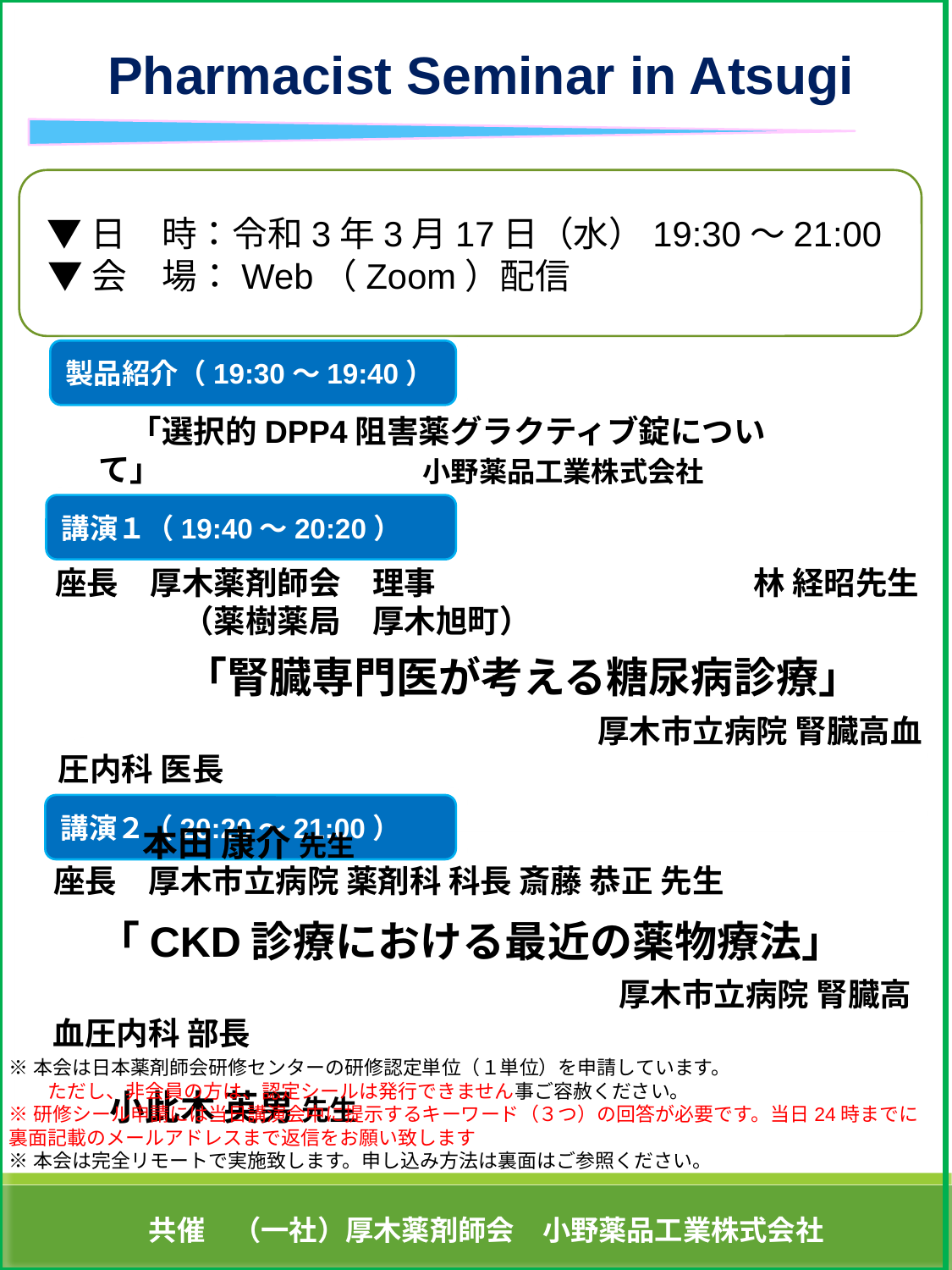

Pharmacist Seminar in Atsugi

 ▼日　時：令和3年3月17日（水）19:30～21:00
 ▼会　場：Web（Zoom）配信
製品紹介（19:30～19:40）
　「選択的DPP4阻害薬グラクティブ錠について」
　　　　　　　　　　　　　小野薬品工業株式会社
講演１（19:40～20:20）
座長　厚木薬剤師会　理事　　　　　　　　　　林 経昭先生
　　　　（薬樹薬局　厚木旭町）
　「腎臓専門医が考える糖尿病診療」
　　　　　　　　　　　　　　　　　厚木市立病院 腎臓高血圧内科 医長
　　　　　　　　　　　　　　　　　　　　　　　　　　　　　　　　　　本田 康介 先生

講演２（20:20～21:00）
座長　厚木市立病院 薬剤科 科長 斎藤 恭正 先生
　「CKD診療における最近の薬物療法」
　　　　　　　　　　　　　　　　厚木市立病院 腎臓高血圧内科 部長
　　　　　　　　　　　　　　　　　　　　　　　　　　　　　　　　　小此木 英男 先生
※本会は日本薬剤師会研修センターの研修認定単位（１単位）を申請しています。
　　ただし、非会員の方は、認定シールは発行できません事ご容赦ください。
※研修シール申請には当日講演会中に提示するキーワード（３つ）の回答が必要です。当日24時までに裏面記載のメールアドレスまで返信をお願い致します
※本会は完全リモートで実施致します。申し込み方法は裏面はご参照ください。
　共催　（一社）厚木薬剤師会　小野薬品工業株式会社